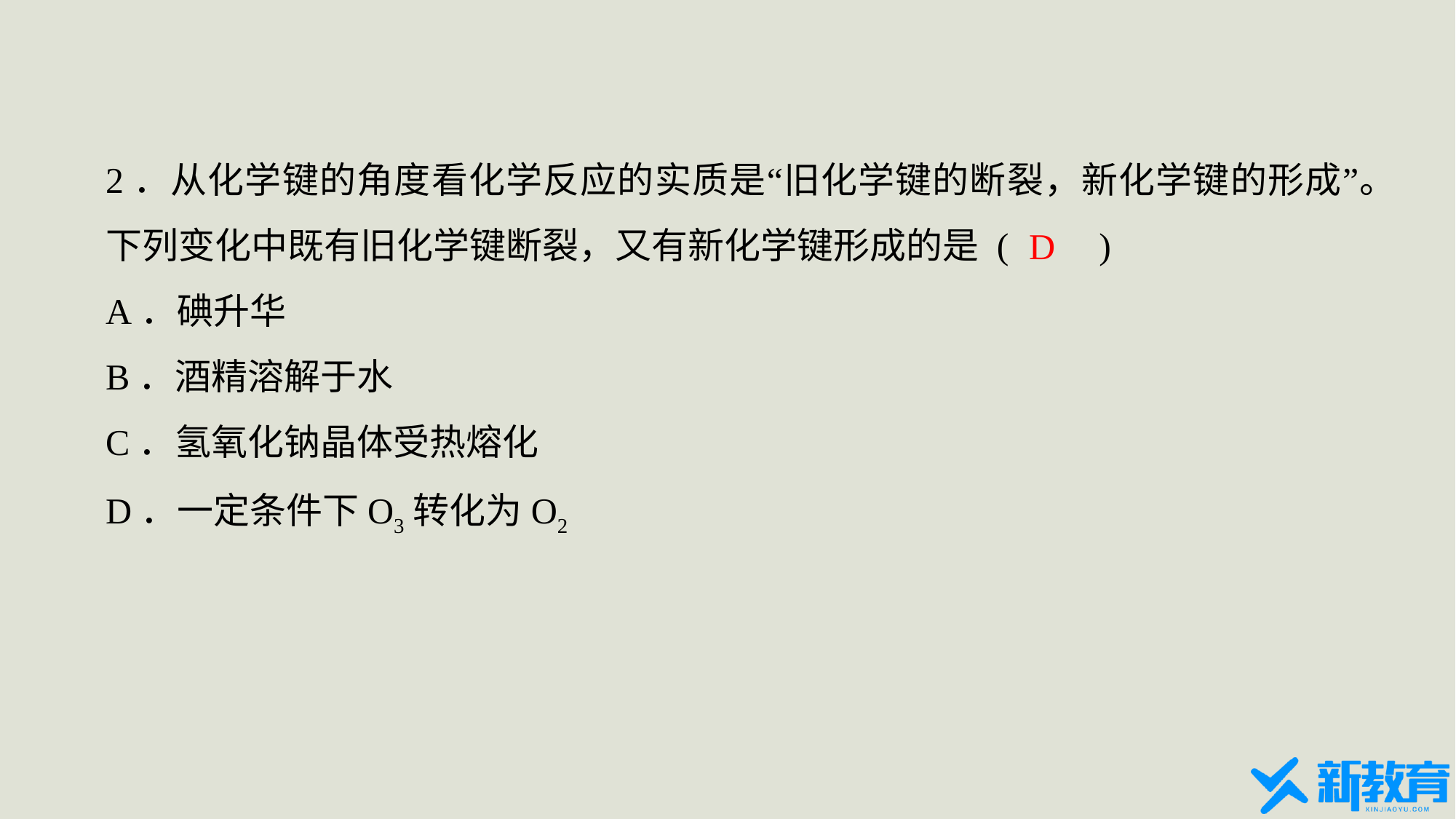

2．从化学键的角度看化学反应的实质是“旧化学键的断裂，新化学键的形成”。下列变化中既有旧化学键断裂，又有新化学键形成的是 (　　)
A．碘升华
B．酒精溶解于水
C．氢氧化钠晶体受热熔化
D．一定条件下O3转化为O2
D